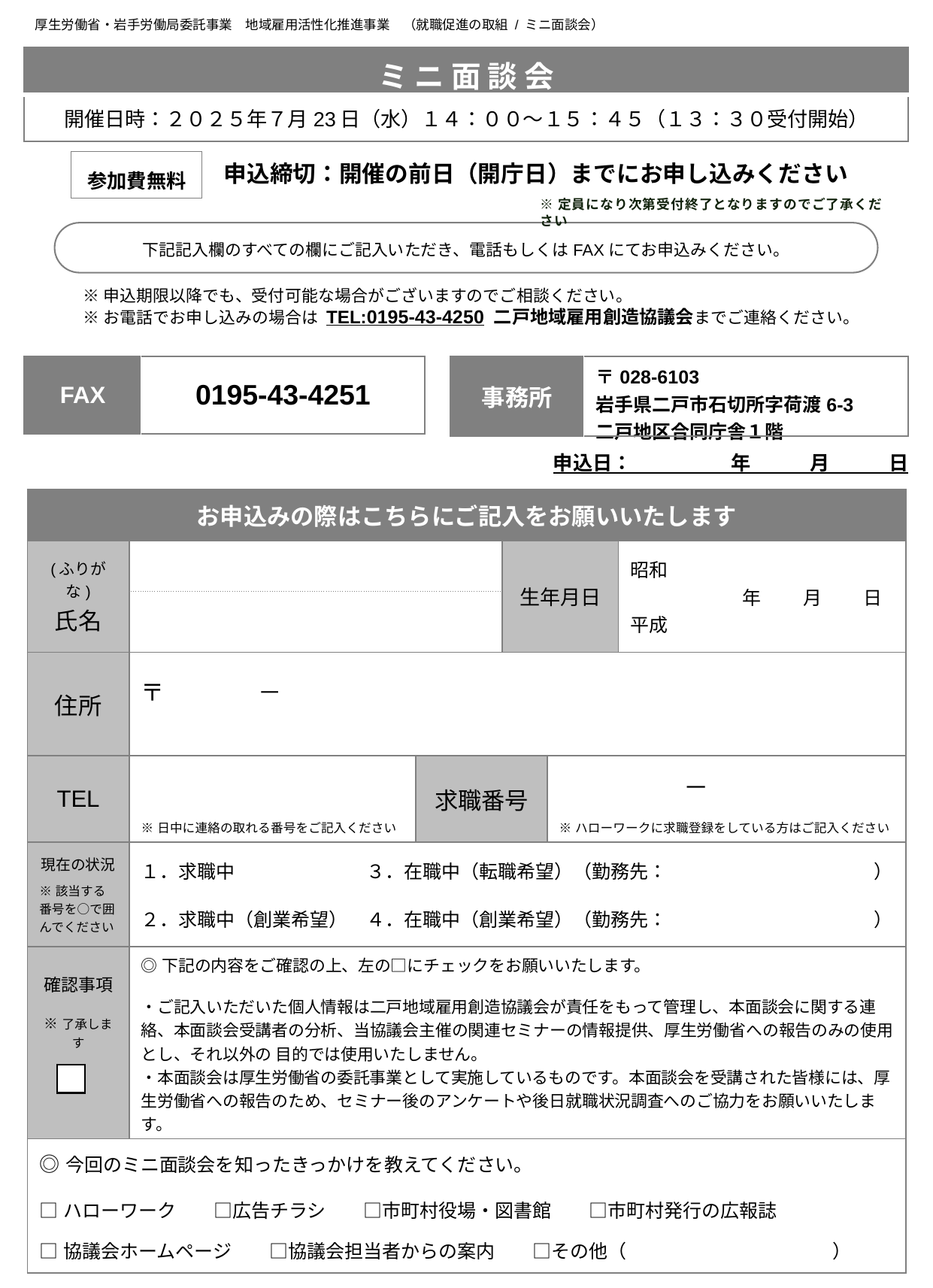

厚生労働省・岩手労働局委託事業　地域雇用活性化推進事業　（就職促進の取組 / ミニ面談会）
| ミ ニ 面 談 会 |
| --- |
| 開催日時：２０２５年７月23日（水）１４：００～１５：４５（１３：３０受付開始） |
参加費無料
申込締切：開催の前日（開庁日）までにお申し込みください
※定員になり次第受付終了となりますのでご了承ください

下記記入欄のすべての欄にご記入いただき、電話もしくはFAXにてお申込みください。
※申込期限以降でも、受付可能な場合がございますのでご相談ください。
※お電話でお申し込みの場合は TEL:0195-43-4250 二戸地域雇用創造協議会までご連絡ください。
| 事務所 | 〒028-6103 岩手県二戸市石切所字荷渡6-3 二戸地区合同庁舎１階 |
| --- | --- |
| FAX | 0195-43-4251 |
| --- | --- |
申込日：　　　　　年　　　月　　　日
| お申込みの際はこちらにご記入をお願いいたします |  |  |  |  |  |
| --- | --- | --- | --- | --- | --- |
| (ふりがな) 氏名 |  |  | 生年月日 |  | 昭和 　　　　　　年　　 月　 　日 平成 |
|  |  |  |  |  |  |
| 住所 | 〒　　　　－ |  |  |  |  |
| TEL | ※日中に連絡の取れる番号をご記入ください | 求職番号 |  | － ※ハローワークに求職登録をしている方はご記入ください |  |
| 現在の状況 ※該当する番号を○で囲んでください | １．求職中　　　　　　　３．在職中（転職希望）（勤務先：　　　　　　　　　　　） ２．求職中（創業希望）　４．在職中（創業希望）（勤務先：　　　　　　　　　　　） |  |  |  |  |
| 確認事項 ※了承します | ◎下記の内容をご確認の上、左の□にチェックをお願いいたします。 ・ご記入いただいた個人情報は二戸地域雇用創造協議会が責任をもって管理し、本面談会に関する連絡、本面談会受講者の分析、当協議会主催の関連セミナーの情報提供、厚生労働省への報告のみの使用とし、それ以外の 目的では使用いたしません。 ・本面談会は厚生労働省の委託事業として実施しているものです。本面談会を受講された皆様には、厚生労働省への報告のため、セミナー後のアンケートや後日就職状況調査へのご協力をお願いいたします。 |  |  |  |  |
| ◎今回のミニ面談会を知ったきっかけを教えてください。 □ハローワーク　　□広告チラシ　　□市町村役場・図書館　　□市町村発行の広報誌 □協議会ホームページ　　□協議会担当者からの案内　　□その他（　　　　　　　　　　　） |  |  |  |  |  |